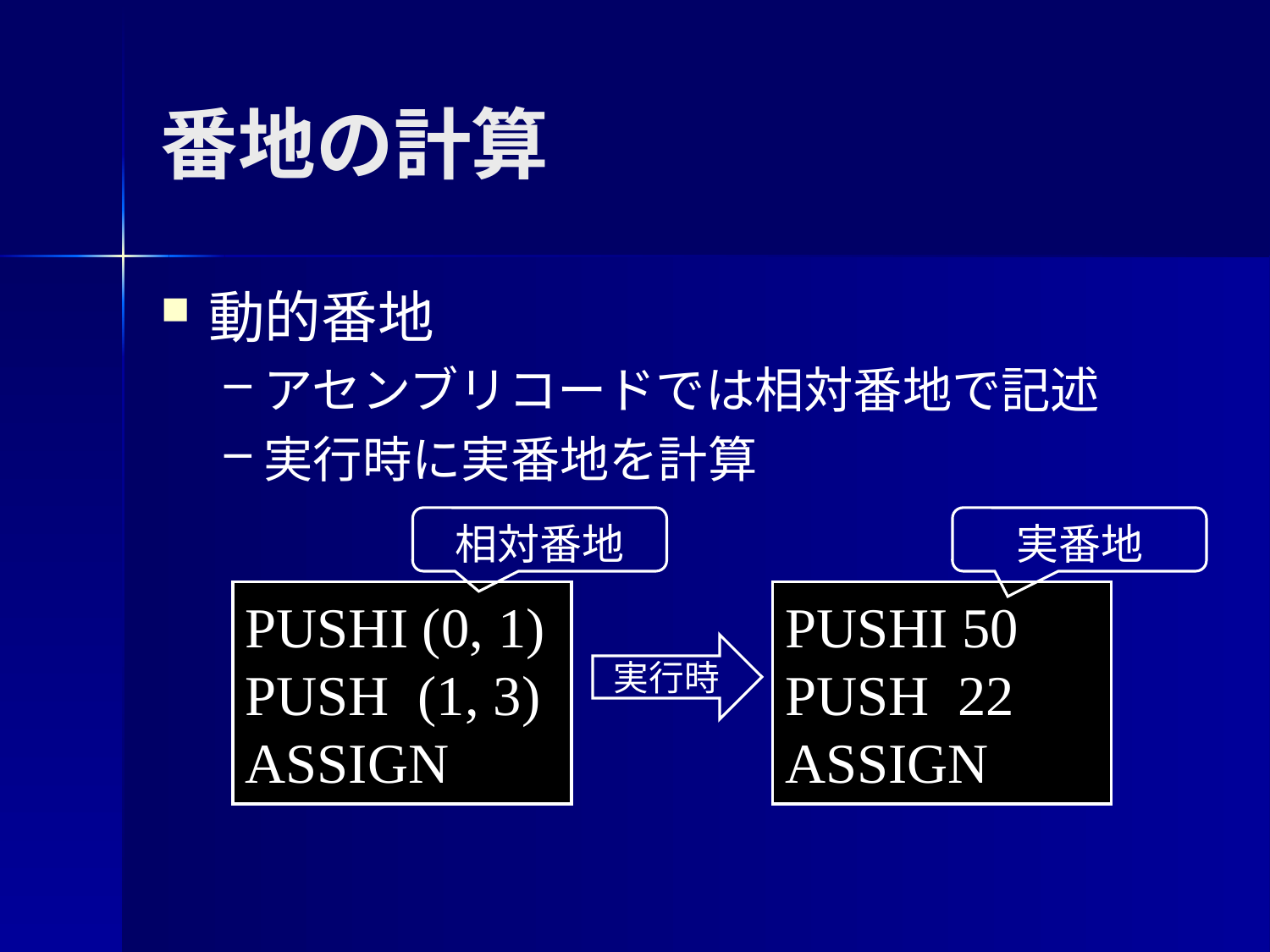

番地の計算
動的番地
アセンブリコードでは相対番地で記述
実行時に実番地を計算
相対番地
実番地
PUSHI (0, 1)
PUSH  (1, 3)
ASSIGN
PUSHI 50
PUSH  22
ASSIGN
実行時